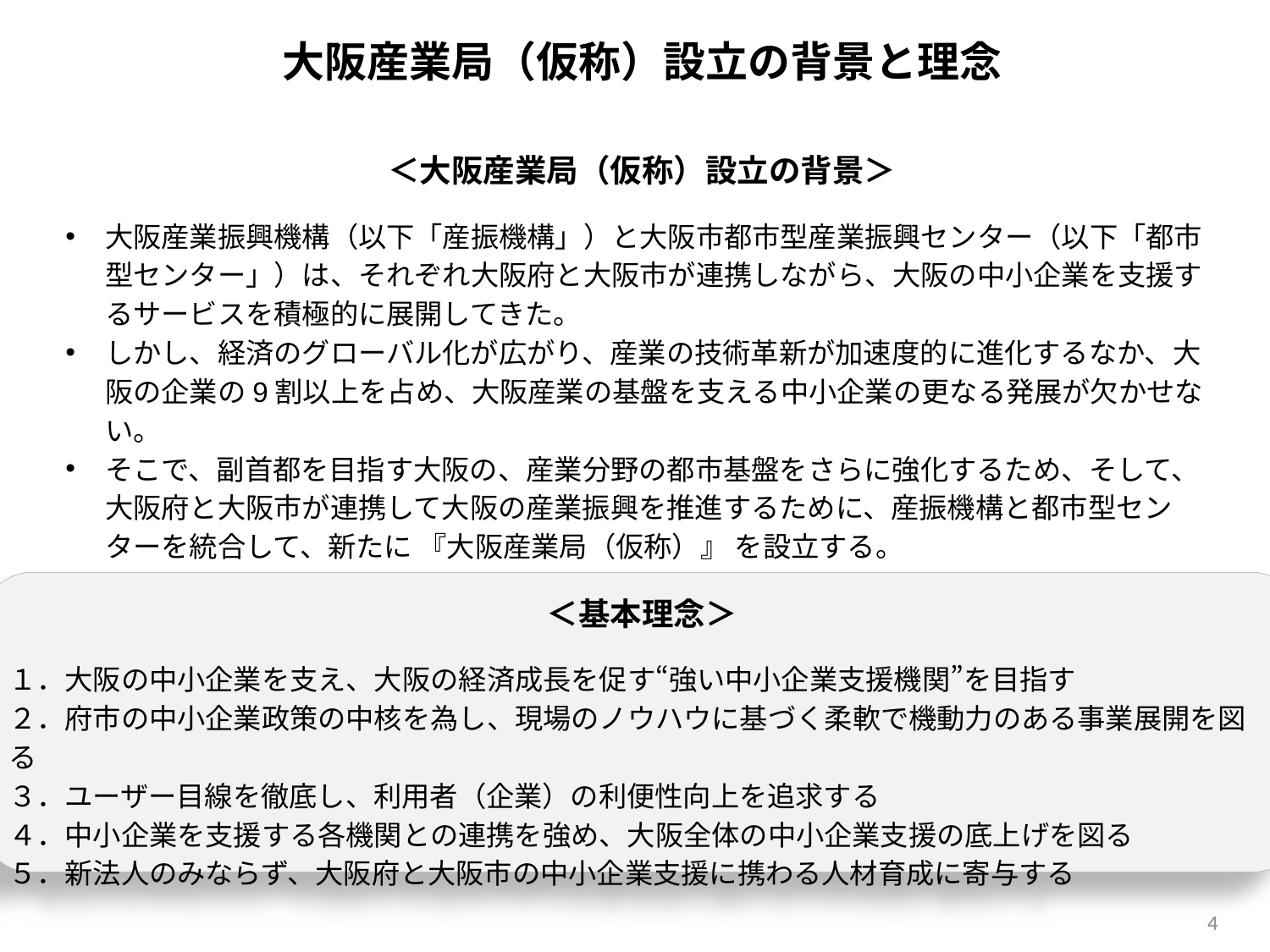

大阪産業局（仮称）設立の背景と理念
＜大阪産業局（仮称）設立の背景＞

大阪産業振興機構（以下「産振機構」）と大阪市都市型産業振興センター（以下「都市型センター」）は、それぞれ大阪府と大阪市が連携しながら、大阪の中小企業を支援するサービスを積極的に展開してきた。
しかし、経済のグローバル化が広がり、産業の技術革新が加速度的に進化するなか、大阪の企業の9割以上を占め、大阪産業の基盤を支える中小企業の更なる発展が欠かせない。
そこで、副首都を目指す大阪の、産業分野の都市基盤をさらに強化するため、そして、大阪府と大阪市が連携して大阪の産業振興を推進するために、産振機構と都市型センターを統合して、新たに 『大阪産業局（仮称）』 を設立する。
＜基本理念＞

１．大阪の中小企業を支え、大阪の経済成長を促す“強い中小企業支援機関”を目指す
２．府市の中小企業政策の中核を為し、現場のノウハウに基づく柔軟で機動力のある事業展開を図る
３．ユーザー目線を徹底し、利用者（企業）の利便性向上を追求する
４．中小企業を支援する各機関との連携を強め、大阪全体の中小企業支援の底上げを図る
５．新法人のみならず、大阪府と大阪市の中小企業支援に携わる人材育成に寄与する
4